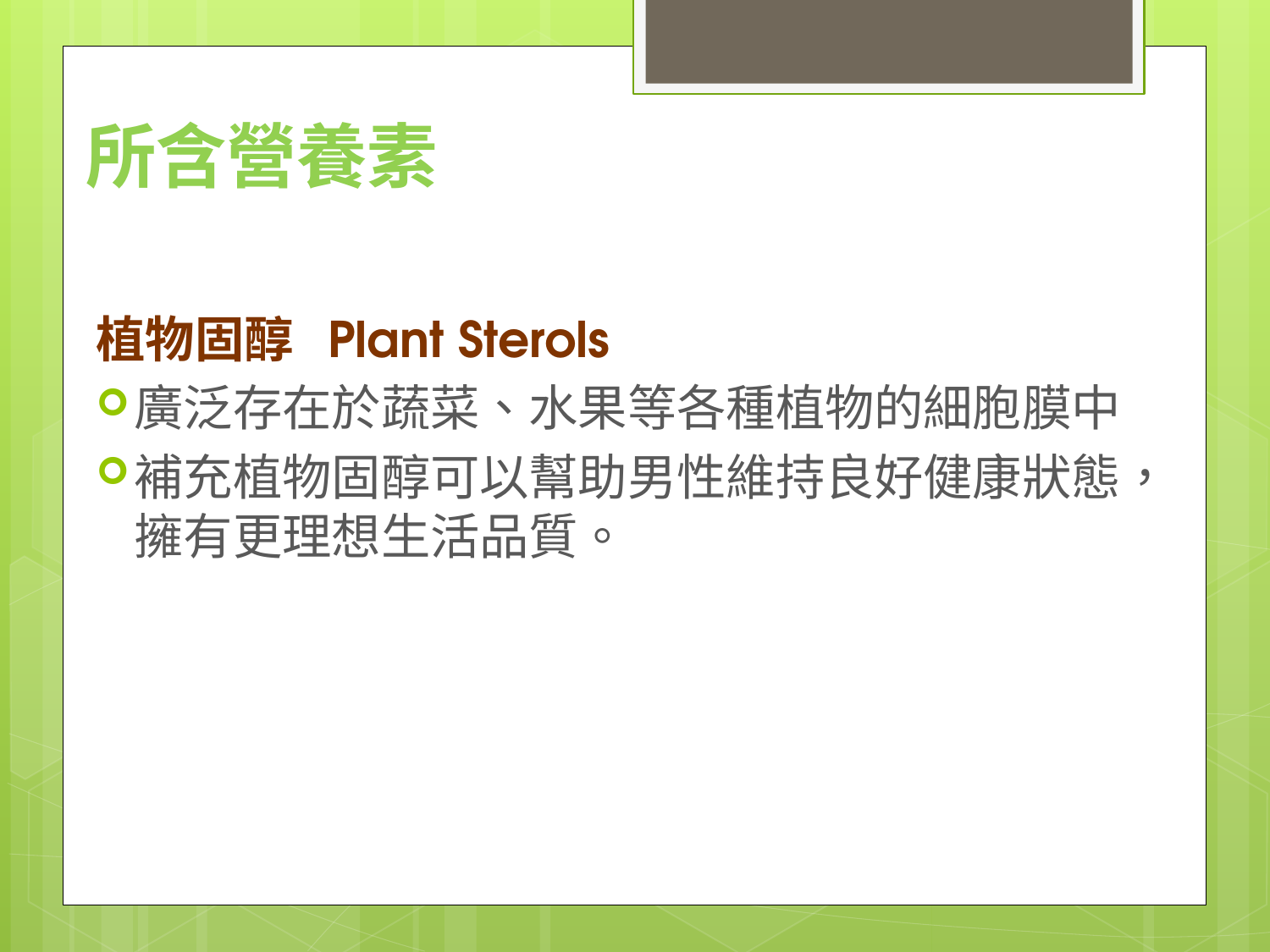

所含營養素

植物固醇  Plant Sterols
廣泛存在於蔬菜、水果等各種植物的細胞膜中
補充植物固醇可以幫助男性維持良好健康狀態，擁有更理想生活品質。